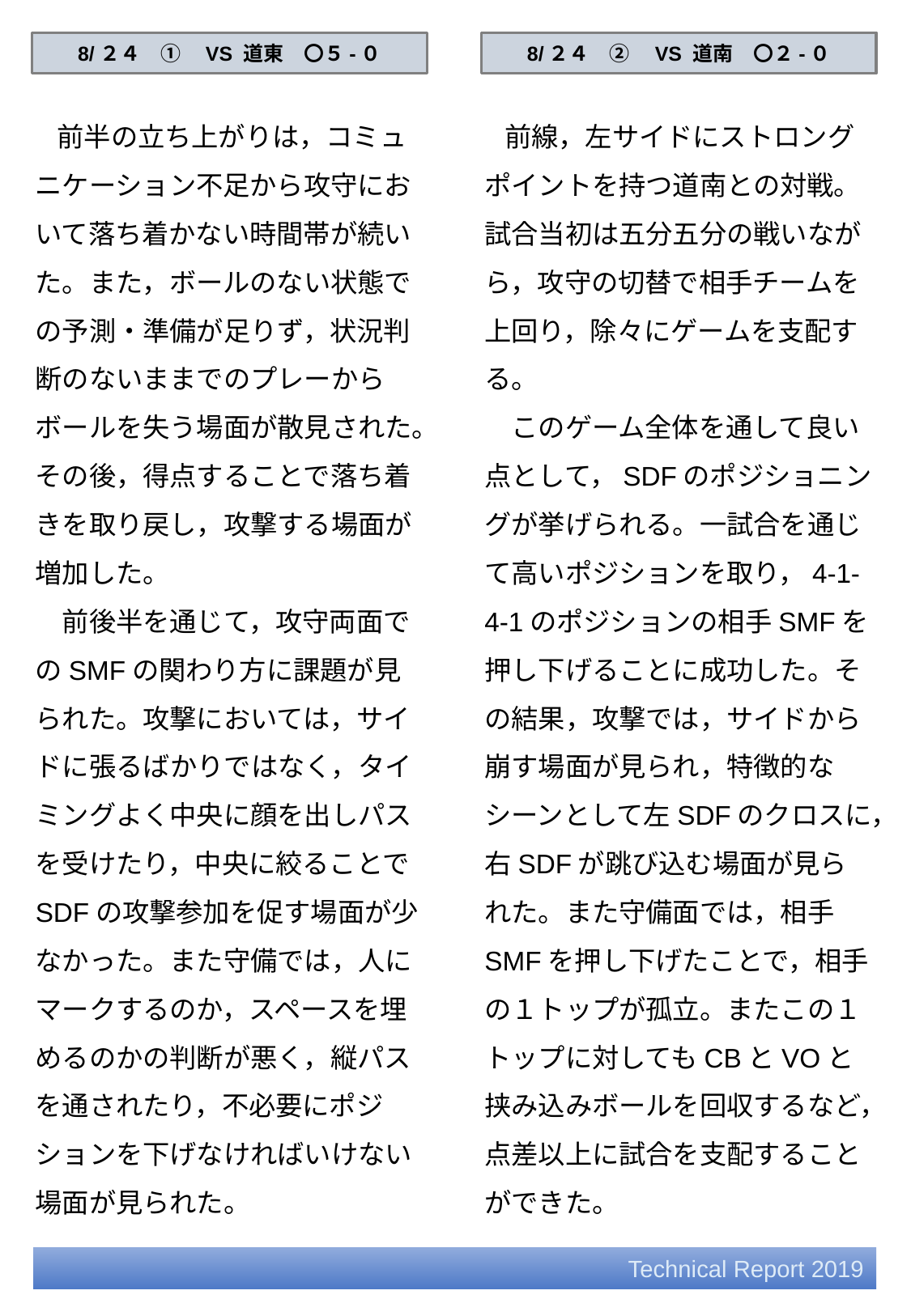

8/２４　①　VS 道東　〇５-０
8/２４　②　VS 道南　〇２-０
　前半の立ち上がりは，コミュニケーション不足から攻守において落ち着かない時間帯が続いた。また，ボールのない状態での予測・準備が足りず，状況判断のないままでのプレーからボールを失う場面が散見された。その後，得点することで落ち着きを取り戻し，攻撃する場面が増加した。
　前後半を通じて，攻守両面でのSMFの関わり方に課題が見られた。攻撃においては，サイドに張るばかりではなく，タイミングよく中央に顔を出しパスを受けたり，中央に絞ることでSDFの攻撃参加を促す場面が少なかった。また守備では，人にマークするのか，スペースを埋めるのかの判断が悪く，縦パスを通されたり，不必要にポジションを下げなければいけない場面が見られた。

　前線，左サイドにストロングポイントを持つ道南との対戦。試合当初は五分五分の戦いながら，攻守の切替で相手チームを上回り，除々にゲームを支配する。
　このゲーム全体を通して良い点として，SDFのポジショニングが挙げられる。一試合を通じて高いポジションを取り，4-1-4-1のポジションの相手SMFを押し下げることに成功した。その結果，攻撃では，サイドから崩す場面が見られ，特徴的なシーンとして左SDFのクロスに，右SDFが跳び込む場面が見られた。また守備面では，相手SMFを押し下げたことで，相手の１トップが孤立。またこの１トップに対してもCBとVOと挟み込みボールを回収するなど，点差以上に試合を支配することができた。
Technical Report 2019